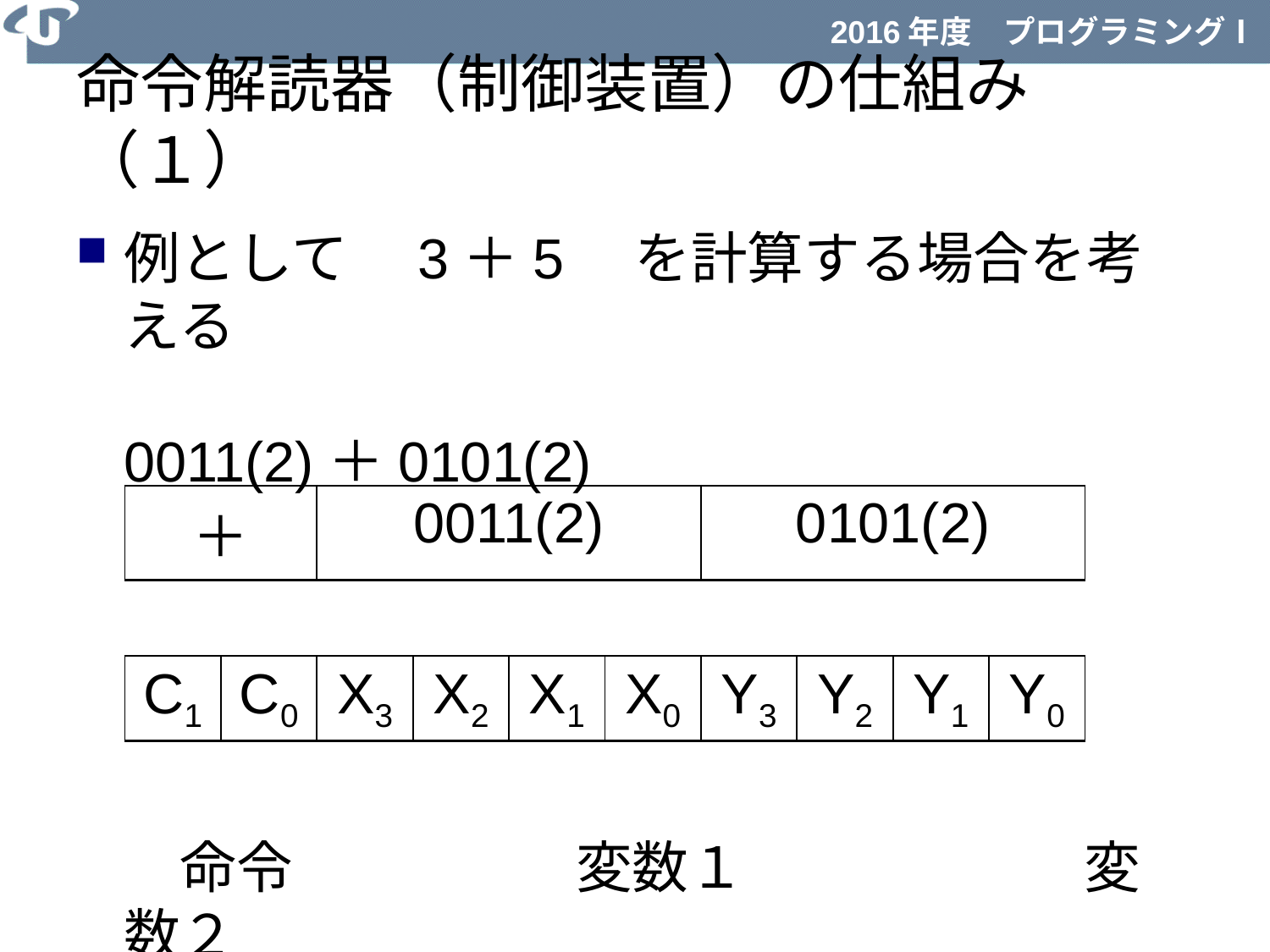

# 命令解読器（制御装置）の仕組み（１）
例として　3＋5　を計算する場合を考える
0011(2)＋0101(2)
　命令　　　　　変数１　　　　　　変数２
| ＋ | 0011(2) | 0101(2) |
| --- | --- | --- |
| C1 | C0 | X3 | X2 | X1 | X0 | Y3 | Y2 | Y1 | Y0 |
| --- | --- | --- | --- | --- | --- | --- | --- | --- | --- |